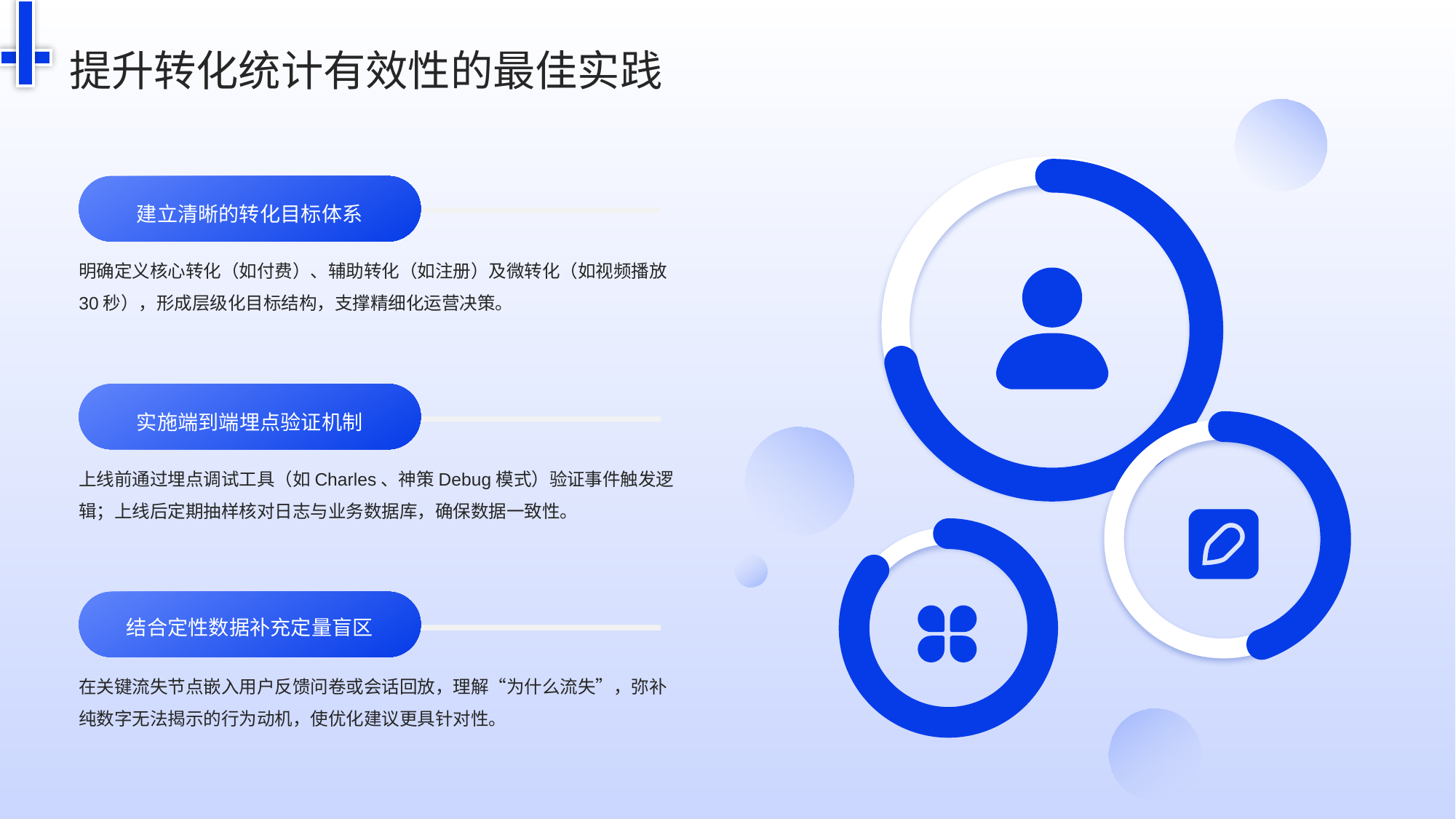

提升转化统计有效性的最佳实践

建立清晰的转化目标体系

明确定义核心转化（如付费）、辅助转化（如注册）及微转化（如视频播放30秒），形成层级化目标结构，支撑精细化运营决策。

实施端到端埋点验证机制

上线前通过埋点调试工具（如Charles、神策Debug模式）验证事件触发逻辑；上线后定期抽样核对日志与业务数据库，确保数据一致性。

结合定性数据补充定量盲区

在关键流失节点嵌入用户反馈问卷或会话回放，理解“为什么流失”，弥补纯数字无法揭示的行为动机，使优化建议更具针对性。